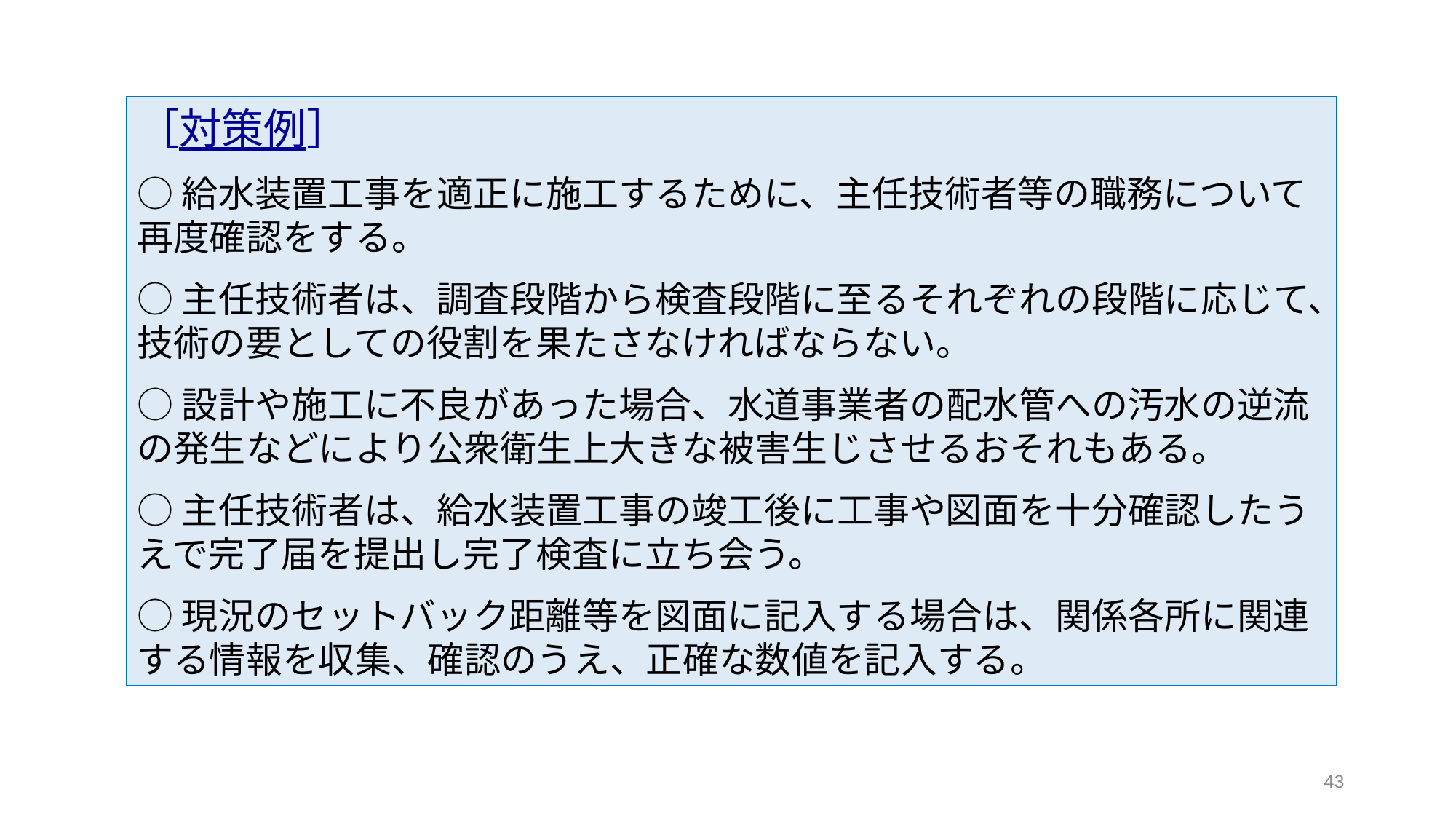

［対策例］
○給水装置工事を適正に施工するために、主任技術者等の職務について再度確認をする。
○主任技術者は、調査段階から検査段階に至るそれぞれの段階に応じて、技術の要としての役割を果たさなければならない。
○設計や施工に不良があった場合、水道事業者の配水管への汚水の逆流の発生などにより公衆衛生上大きな被害生じさせるおそれもある。
○主任技術者は、給水装置工事の竣工後に工事や図面を十分確認したうえで完了届を提出し完了検査に立ち会う。
○現況のセットバック距離等を図面に記入する場合は、関係各所に関連する情報を収集、確認のうえ、正確な数値を記入する。
43